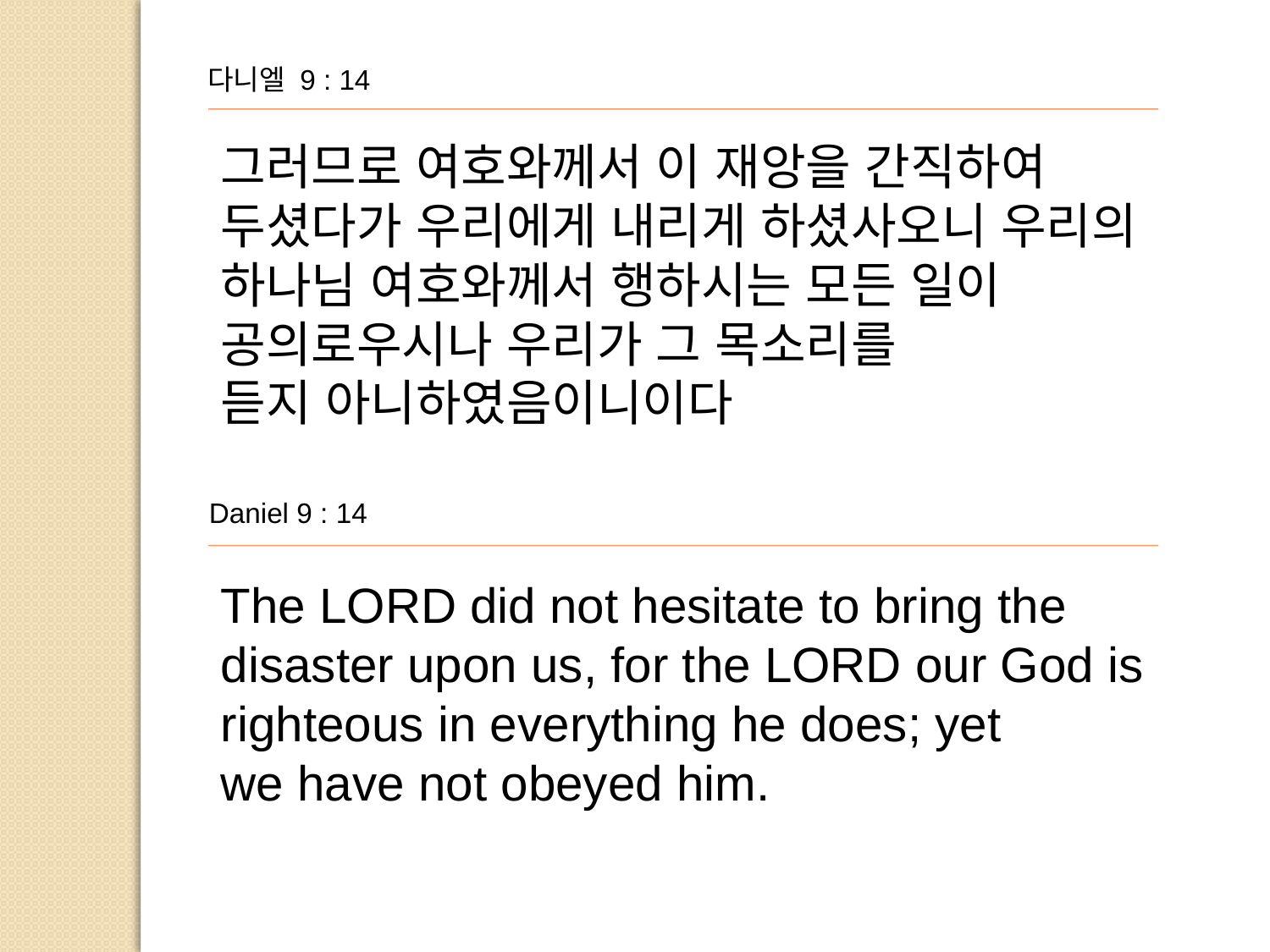

다니엘 9 : 14

그러므로 여호와께서 이 재앙을 간직하여 두셨다가 우리에게 내리게 하셨사오니 우리의 하나님 여호와께서 행하시는 모든 일이 공의로우시나 우리가 그 목소리를
듣지 아니하였음이니이다
Daniel 9 : 14

The LORD did not hesitate to bring the disaster upon us, for the LORD our God is righteous in everything he does; yet
we have not obeyed him.